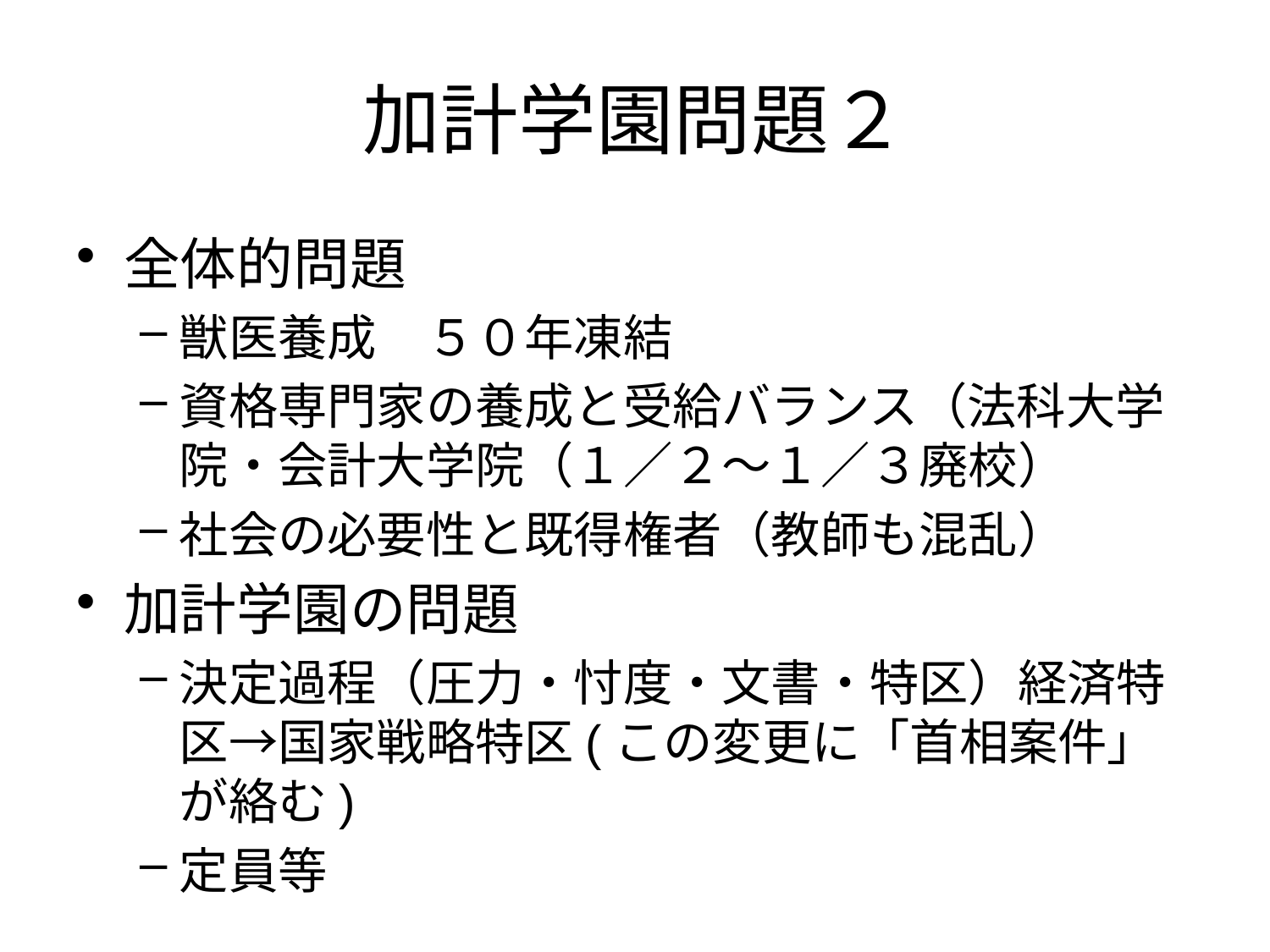

# 加計学園問題２
全体的問題
獣医養成　５０年凍結
資格専門家の養成と受給バランス（法科大学院・会計大学院（１／２～１／３廃校）
社会の必要性と既得権者（教師も混乱）
加計学園の問題
決定過程（圧力・忖度・文書・特区）経済特区→国家戦略特区(この変更に「首相案件」が絡む)
定員等